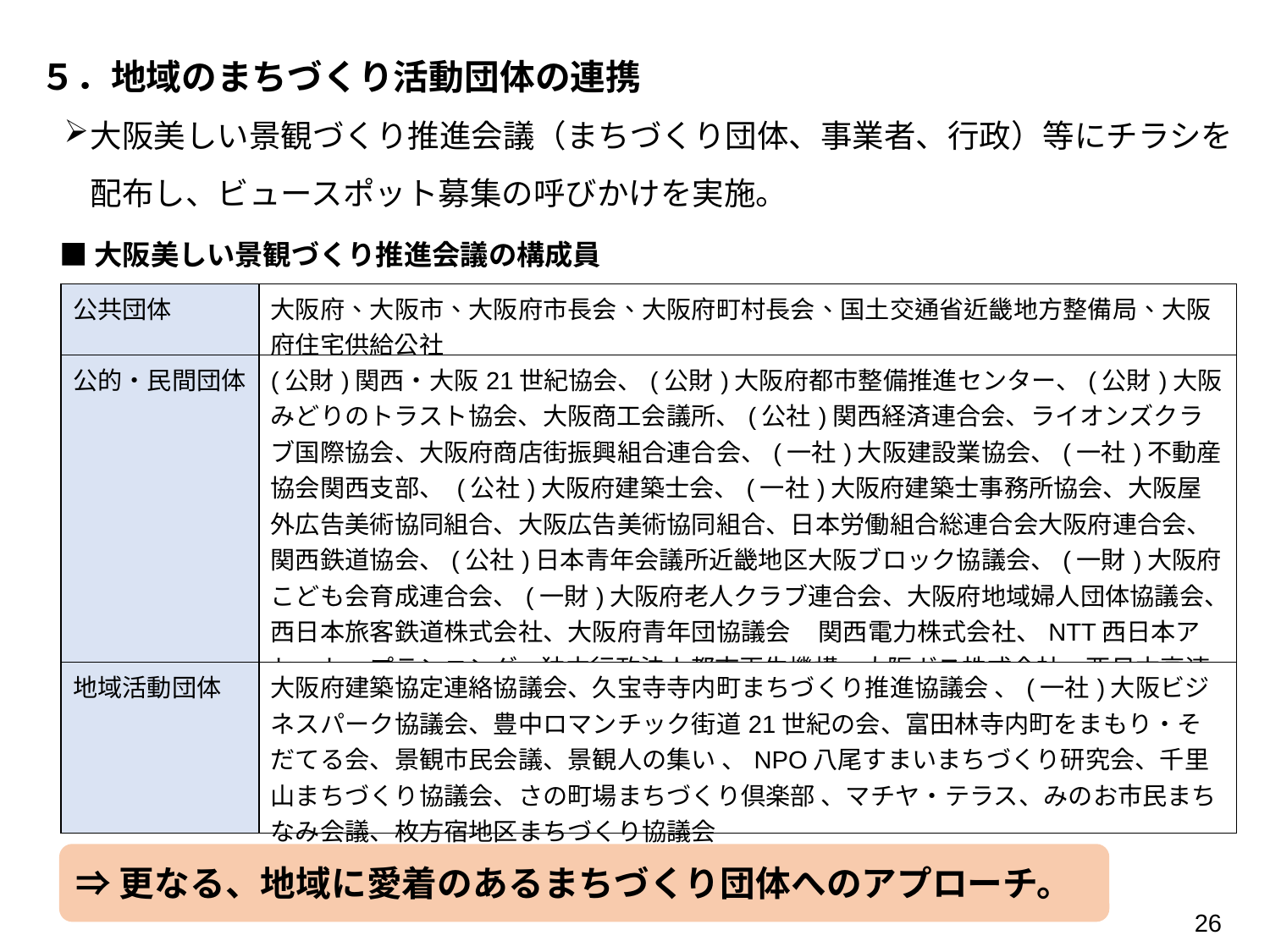

５．地域のまちづくり活動団体の連携
大阪美しい景観づくり推進会議（まちづくり団体、事業者、行政）等にチラシを配布し、ビュースポット募集の呼びかけを実施。
■大阪美しい景観づくり推進会議の構成員
| 公共団体 | 大阪府、大阪市、大阪府市長会、大阪府町村長会、国土交通省近畿地方整備局、大阪府住宅供給公社 |
| --- | --- |
| 公的・民間団体 | (公財)関西・大阪21世紀協会、(公財)大阪府都市整備推進センター、(公財)大阪みどりのトラスト協会、大阪商工会議所、(公社)関西経済連合会、ライオンズクラブ国際協会、大阪府商店街振興組合連合会、(一社)大阪建設業協会、(一社)不動産協会関西支部、 (公社)大阪府建築士会、(一社)大阪府建築士事務所協会、大阪屋外広告美術協同組合、大阪広告美術協同組合、日本労働組合総連合会大阪府連合会、関西鉄道協会、(公社)日本青年会議所近畿地区大阪ブロック協議会、(一財)大阪府こども会育成連合会、(一財)大阪府老人クラブ連合会、大阪府地域婦人団体協議会、西日本旅客鉄道株式会社、大阪府青年団協議会 関西電力株式会社、NTT西日本アセット・プランニング、独立行政法人都市再生機構、大阪ガス株式会社、西日本高速道路株式会社関西支社 |
| 地域活動団体 | 大阪府建築協定連絡協議会、久宝寺寺内町まちづくり推進協議会 、(一社)大阪ビジネスパーク協議会、豊中ロマンチック街道21世紀の会、富田林寺内町をまもり・そだてる会、景観市民会議、景観人の集い 、NPO八尾すまいまちづくり研究会、千里山まちづくり協議会、さの町場まちづくり倶楽部 、マチヤ・テラス、みのお市民まちなみ会議、枚方宿地区まちづくり協議会 |
⇒更なる、地域に愛着のあるまちづくり団体へのアプローチ。
26